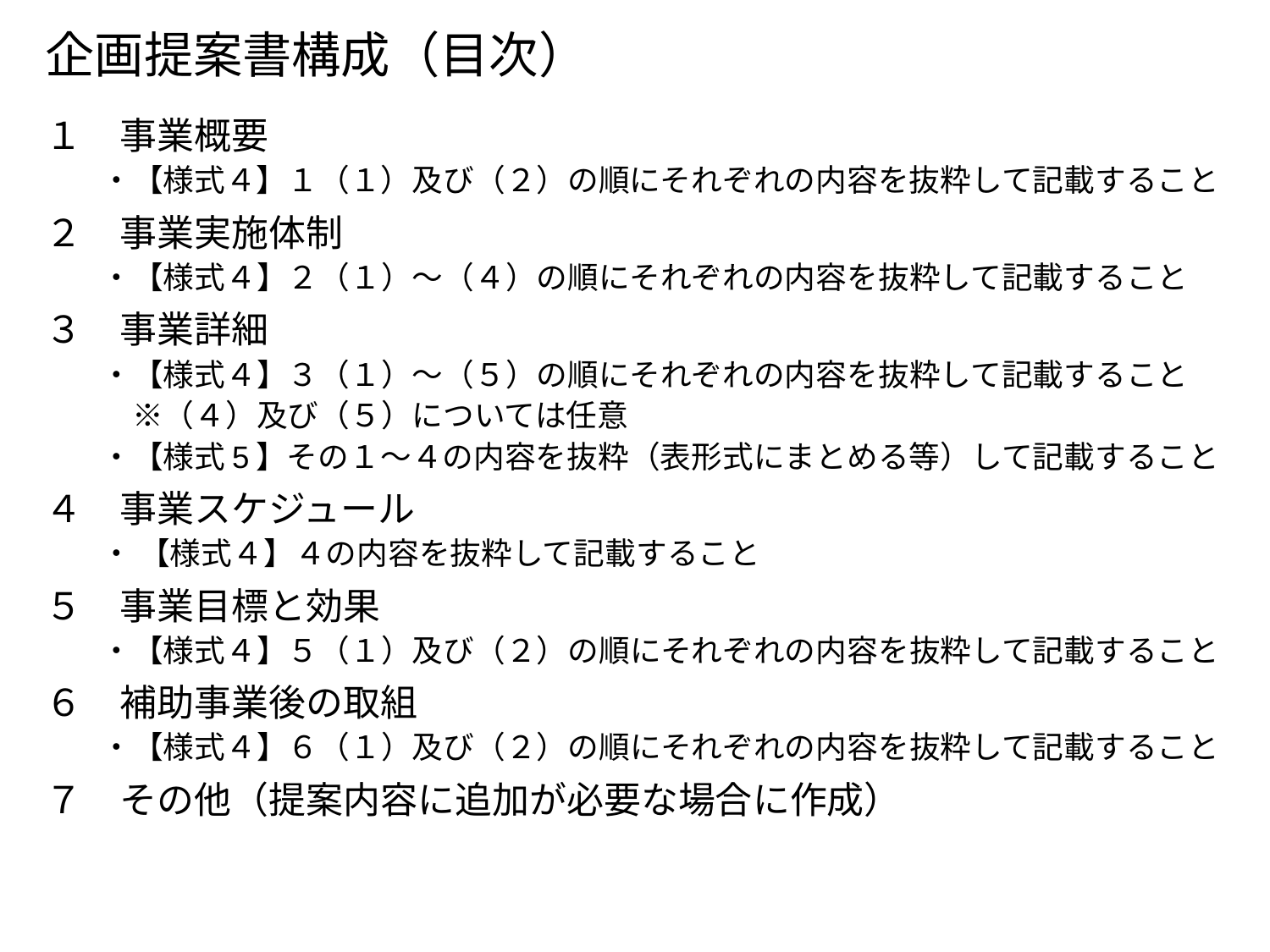

# 企画提案書構成（目次）
１　事業概要
・【様式４】１（１）及び（２）の順にそれぞれの内容を抜粋して記載すること
２　事業実施体制
・【様式４】２（１）～（４）の順にそれぞれの内容を抜粋して記載すること
３　事業詳細
・【様式４】３（１）～（５）の順にそれぞれの内容を抜粋して記載すること
　※（４）及び（５）については任意
・【様式5】その１～４の内容を抜粋（表形式にまとめる等）して記載すること
４　事業スケジュール
・ 【様式４】４の内容を抜粋して記載すること
５　事業目標と効果
・【様式４】５（１）及び（２）の順にそれぞれの内容を抜粋して記載すること
６　補助事業後の取組
・【様式４】６（１）及び（２）の順にそれぞれの内容を抜粋して記載すること
７　その他（提案内容に追加が必要な場合に作成）